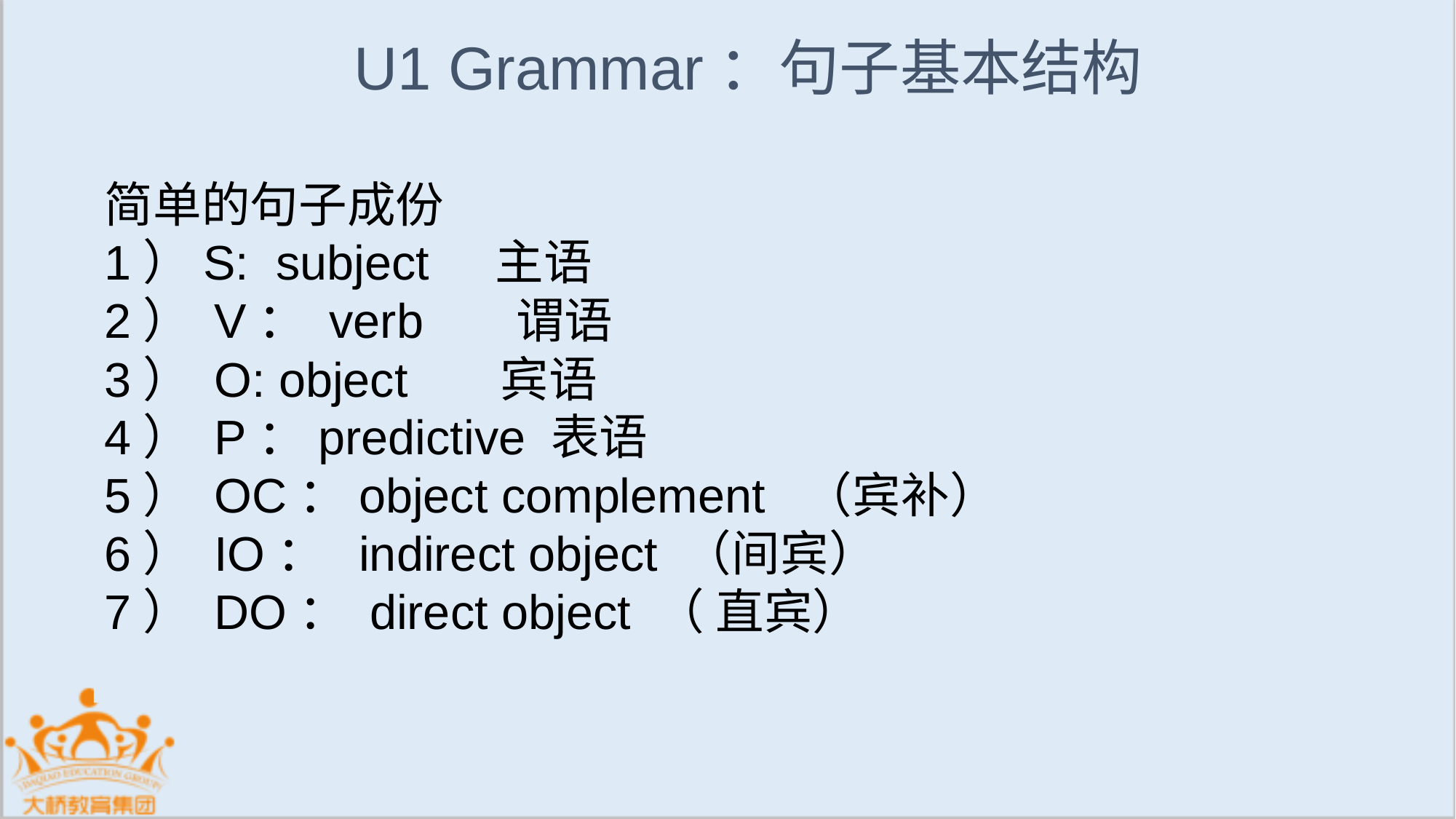

U1 Grammar：句子基本结构

简单的句子成份
1）S:  subject    主语
2） V： verb      谓语
3） O: object      宾语
4） P：predictive 表语
5） OC：object complement  （宾补）
6） IO：  indirect object （间宾）
7） DO： direct object （ 直宾）